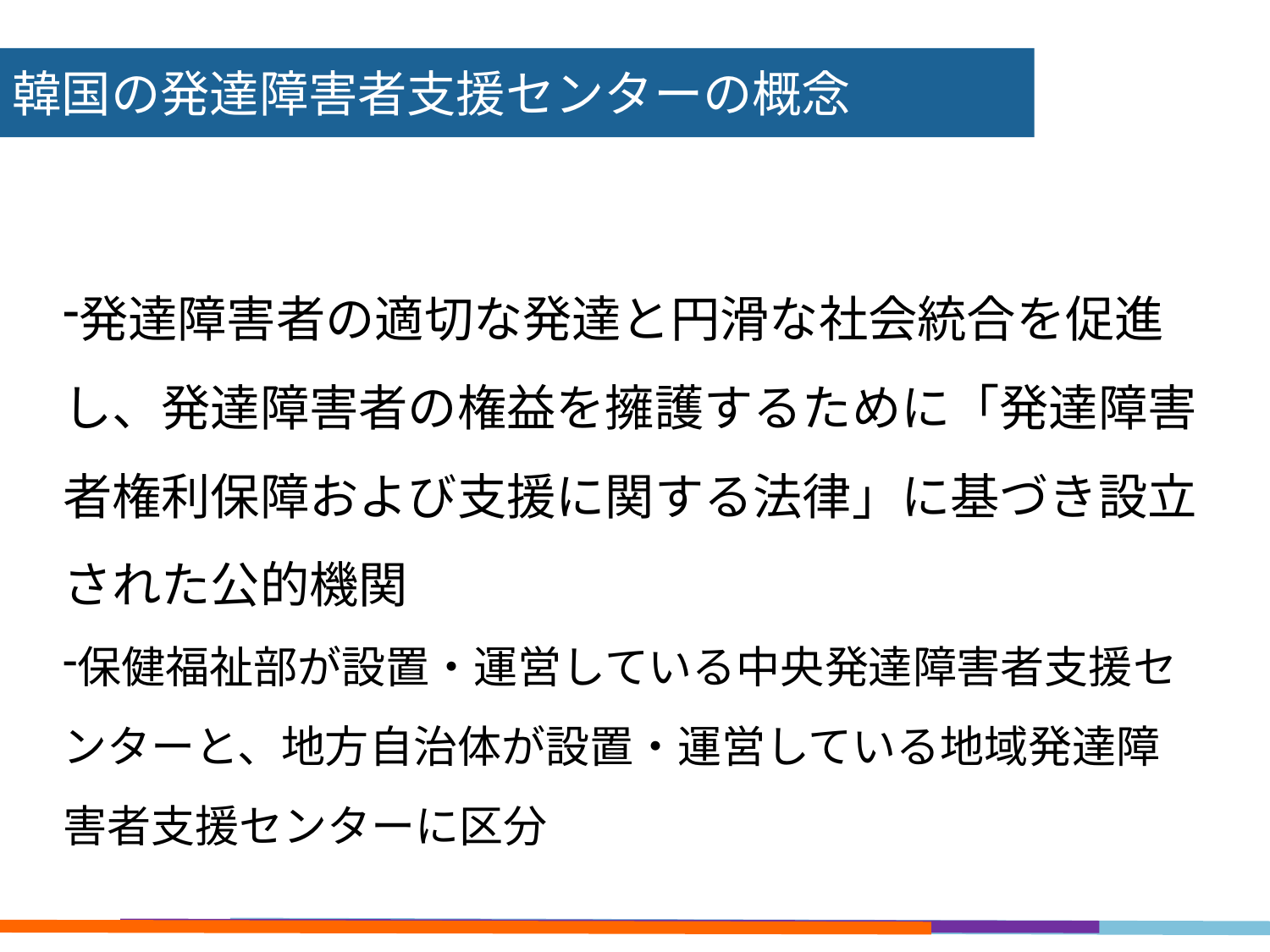

韓国の発達障害者支援センターの概念
発達障害者の適切な発達と円滑な社会統合を促進し、発達障害者の権益を擁護するために「発達障害者権利保障および支援に関する法律」に基づき設立された公的機関
保健福祉部が設置・運営している中央発達障害者支援センターと、地方自治体が設置・運営している地域発達障害者支援センターに区分